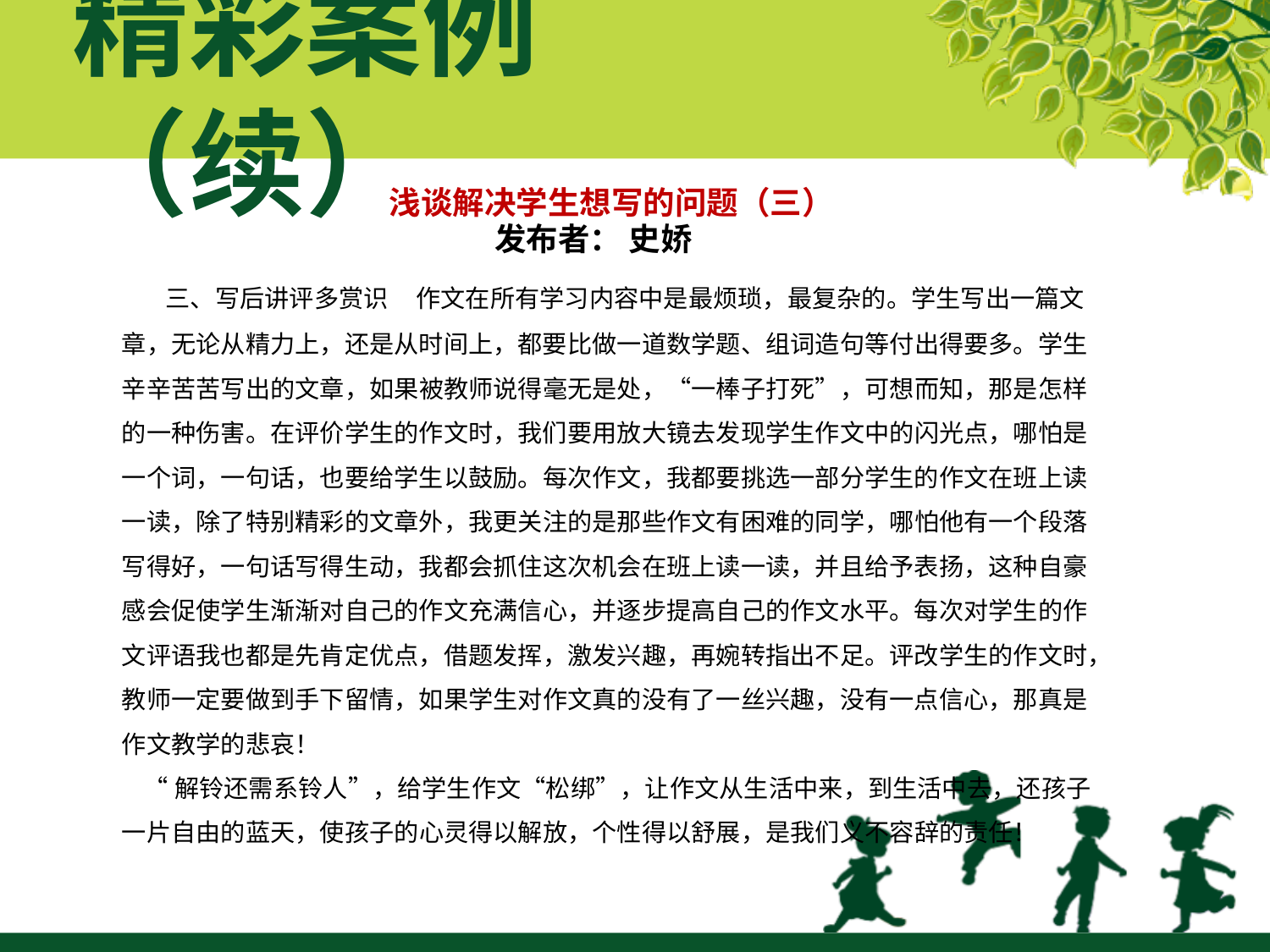

# 精彩案例（续）
浅谈解决学生想写的问题（三）
发布者： 史娇
     三、写后讲评多赏识     作文在所有学习内容中是最烦琐，最复杂的。学生写出一篇文章，无论从精力上，还是从时间上，都要比做一道数学题、组词造句等付出得要多。学生辛辛苦苦写出的文章，如果被教师说得毫无是处，“一棒子打死”，可想而知，那是怎样的一种伤害。在评价学生的作文时，我们要用放大镜去发现学生作文中的闪光点，哪怕是一个词，一句话，也要给学生以鼓励。每次作文，我都要挑选一部分学生的作文在班上读一读，除了特别精彩的文章外，我更关注的是那些作文有困难的同学，哪怕他有一个段落写得好，一句话写得生动，我都会抓住这次机会在班上读一读，并且给予表扬，这种自豪感会促使学生渐渐对自己的作文充满信心，并逐步提高自己的作文水平。每次对学生的作文评语我也都是先肯定优点，借题发挥，激发兴趣，再婉转指出不足。评改学生的作文时，教师一定要做到手下留情，如果学生对作文真的没有了一丝兴趣，没有一点信心，那真是作文教学的悲哀！
    “解铃还需系铃人”，给学生作文“松绑”，让作文从生活中来，到生活中去，还孩子一片自由的蓝天，使孩子的心灵得以解放，个性得以舒展，是我们义不容辞的责任！